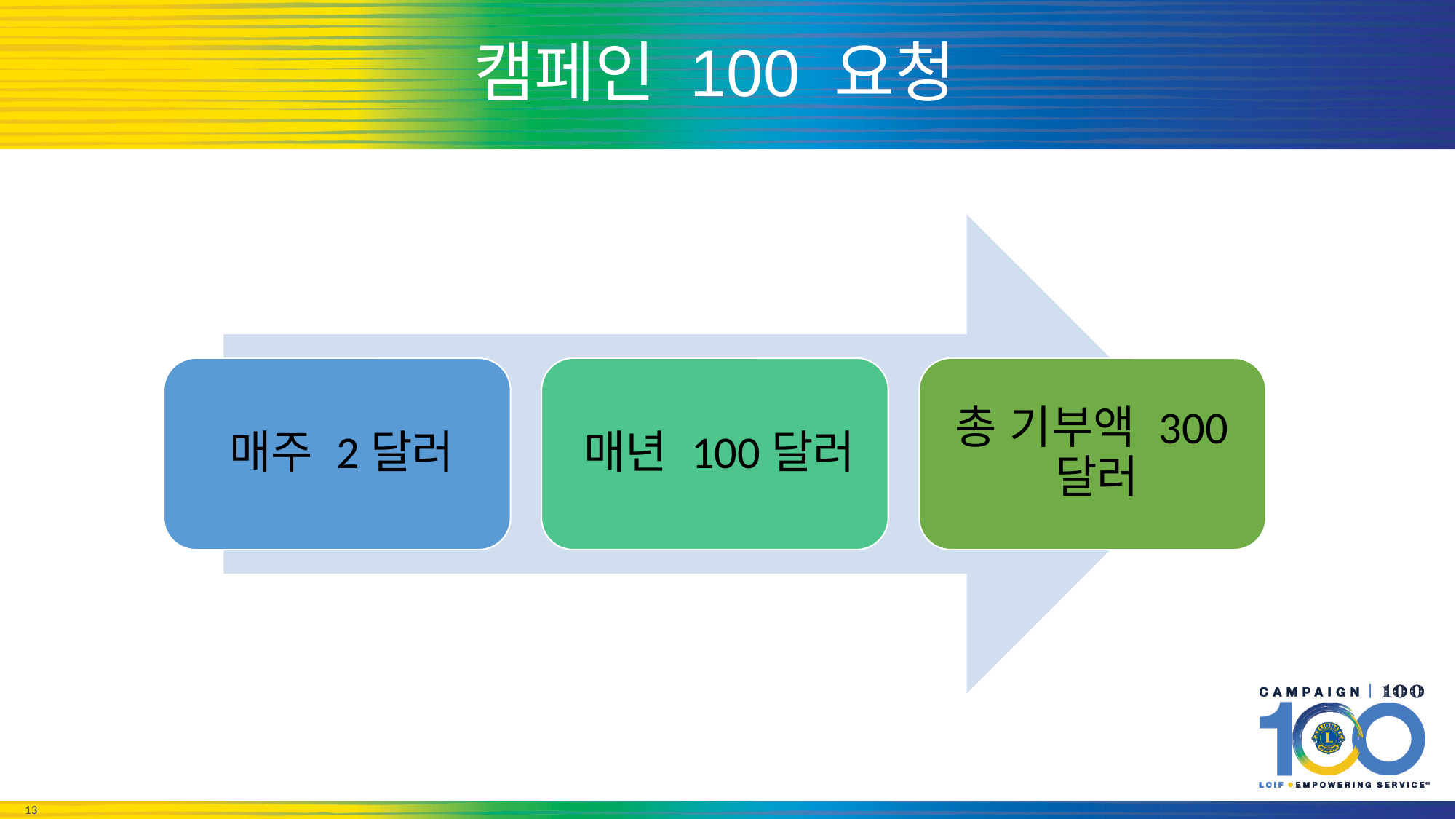

# 캠페인 100 요청
매주 2달러
매년 100달러
총 기부액 300달러